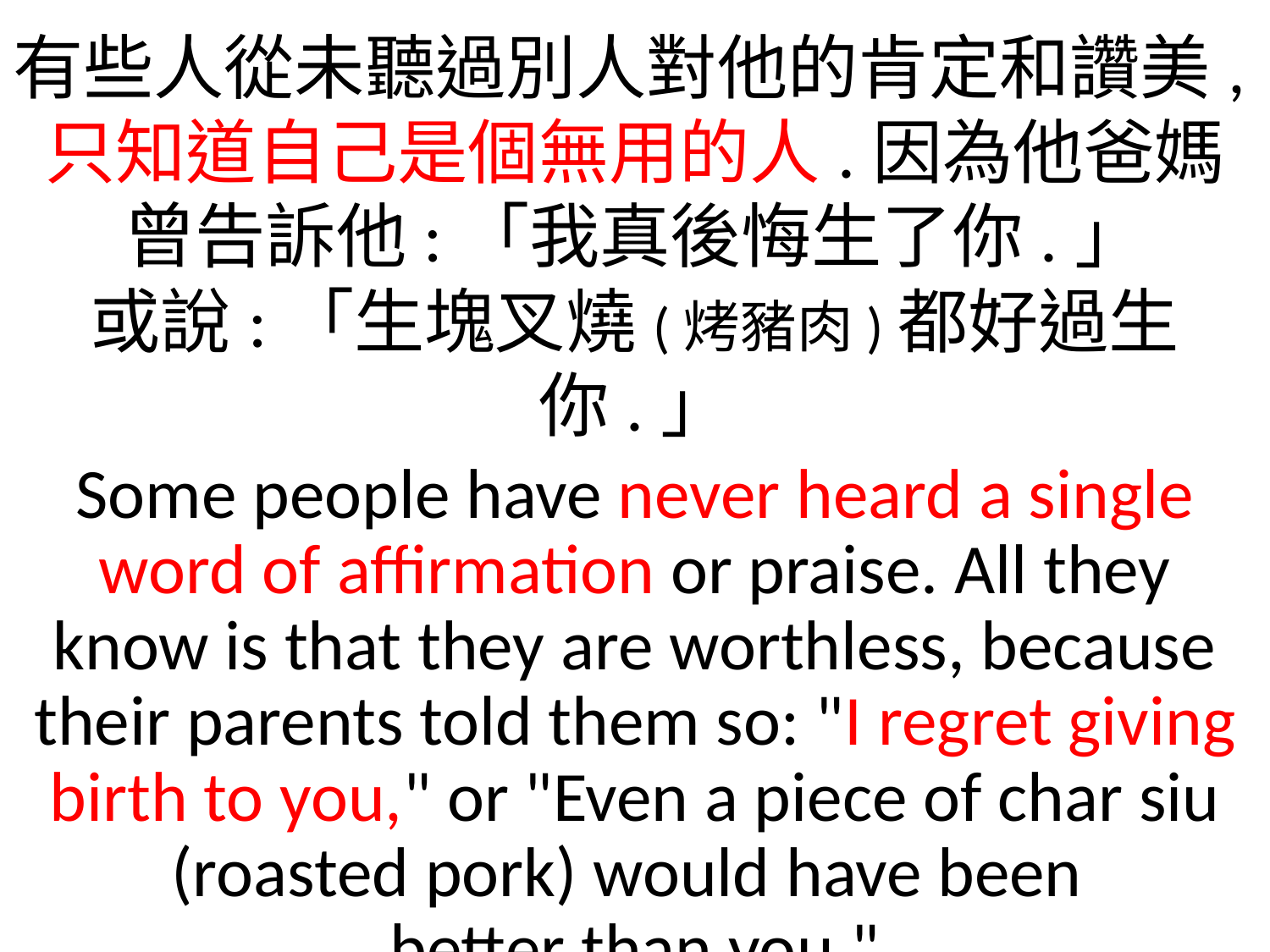

有些人從未聽過別人對他的肯定和讚美,只知道自己是個無用的人.因為他爸媽曾告訴他:「我真後悔生了你.」
或說:「生塊叉燒(烤豬肉)都好過生你.」
Some people have never heard a single word of affirmation or praise. All they know is that they are worthless, because their parents told them so: "I regret giving birth to you," or "Even a piece of char siu (roasted pork) would have been
better than you."